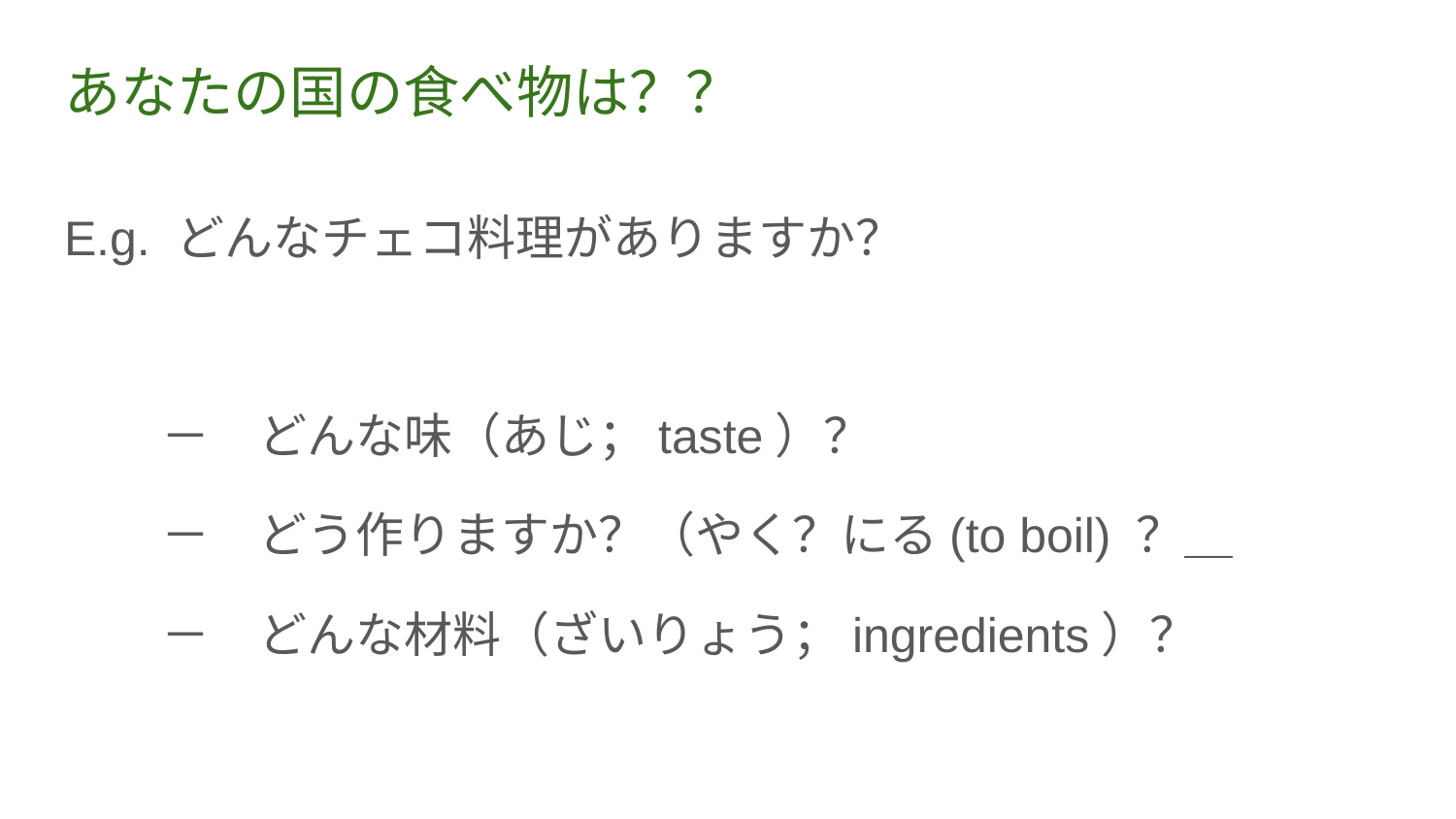

# あなたの国の食べ物は？？
E.g. どんなチェコ料理がありますか？

　　－　どんな味（あじ；taste）？
　　－　どう作りますか？（やく？にる(to boil) ？＿
　　－　どんな材料（ざいりょう；ingredients）？